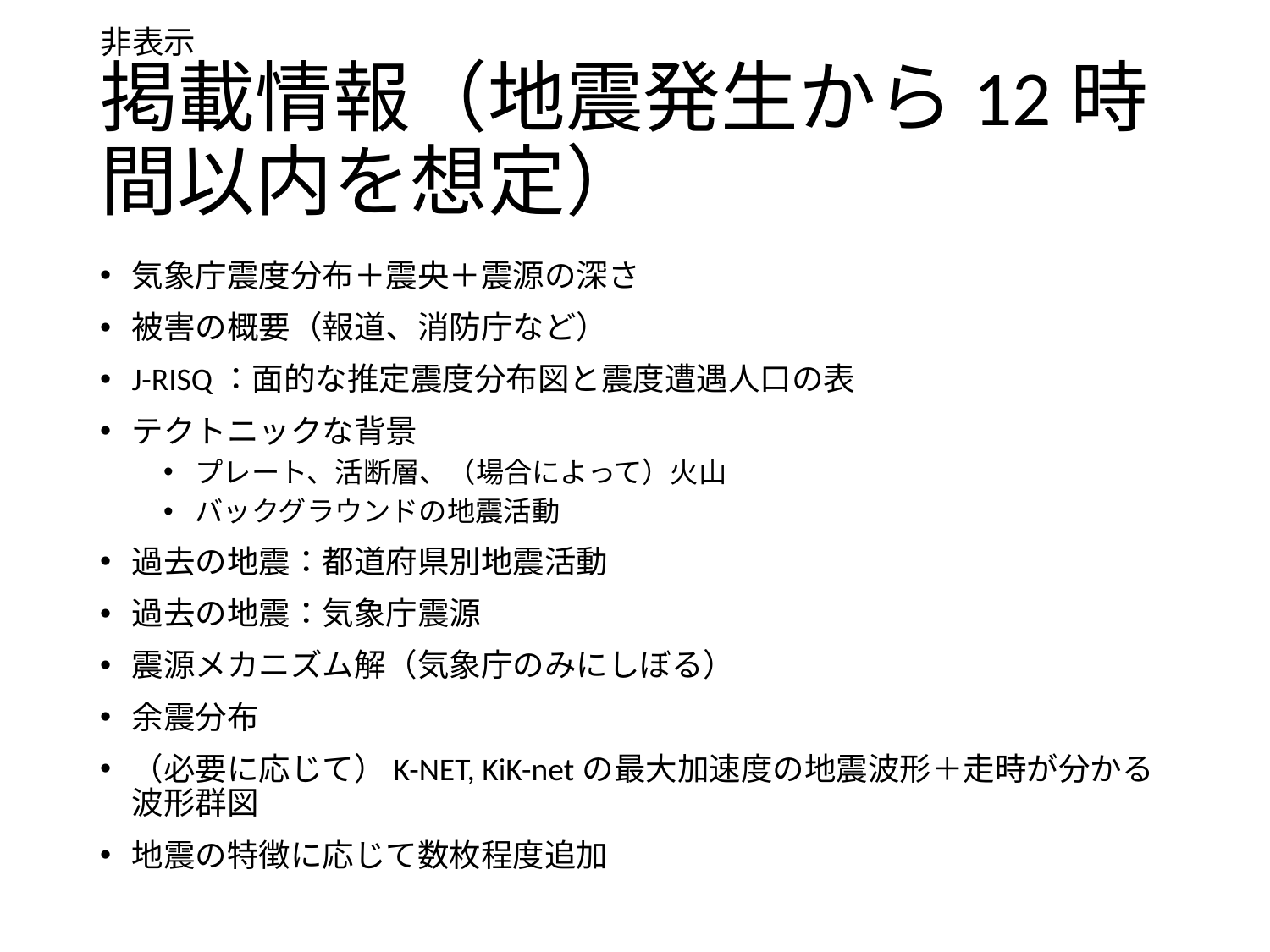

非表示
# 掲載情報（地震発生から12時間以内を想定）
気象庁震度分布＋震央＋震源の深さ
被害の概要（報道、消防庁など）
J-RISQ：面的な推定震度分布図と震度遭遇人口の表
テクトニックな背景
プレート、活断層、（場合によって）火山
バックグラウンドの地震活動
過去の地震：都道府県別地震活動
過去の地震：気象庁震源
震源メカニズム解（気象庁のみにしぼる）
余震分布
（必要に応じて）K-NET, KiK-netの最大加速度の地震波形＋走時が分かる波形群図
地震の特徴に応じて数枚程度追加